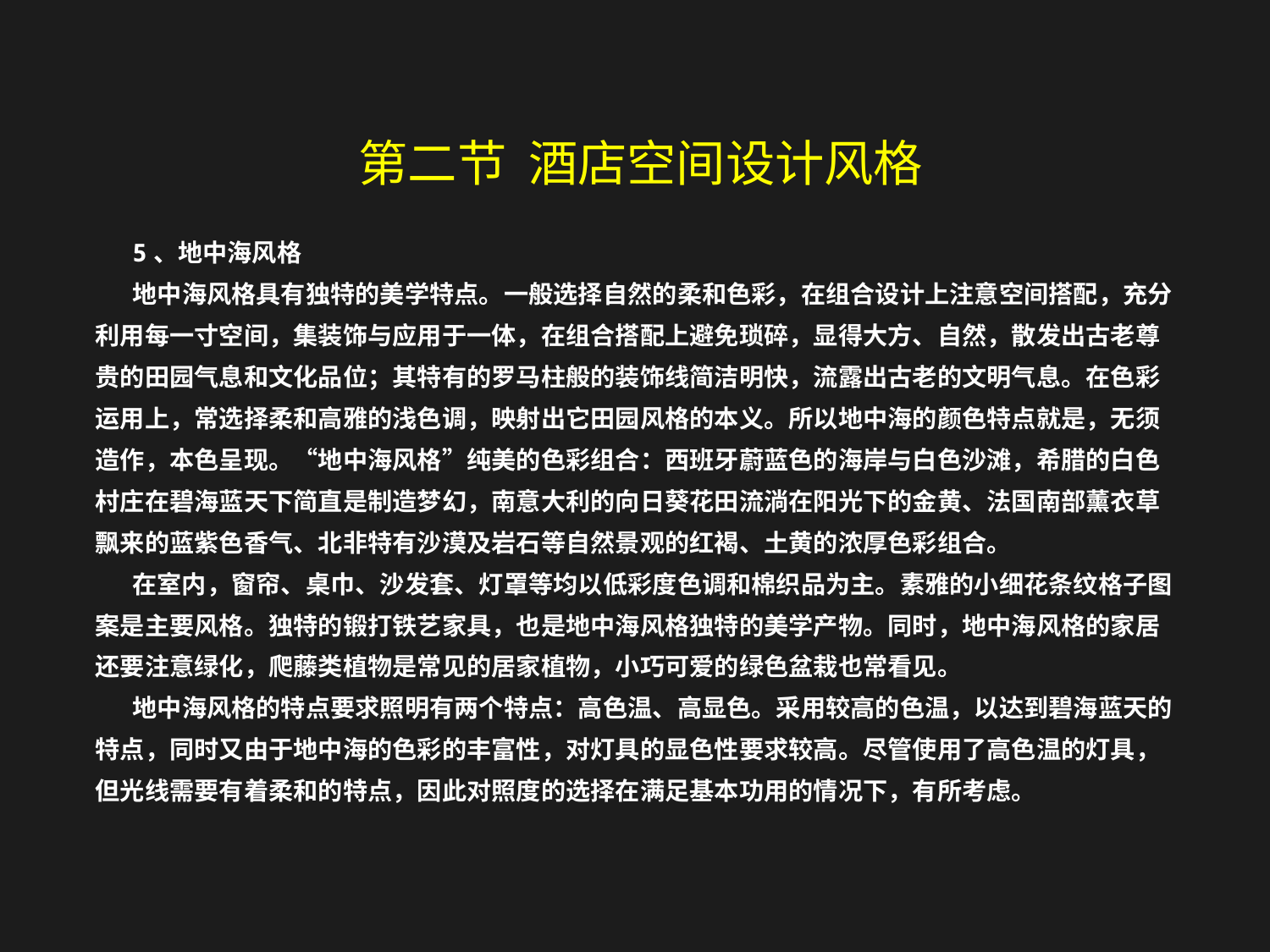

第二节  酒店空间设计风格
5、地中海风格
地中海风格具有独特的美学特点。一般选择自然的柔和色彩，在组合设计上注意空间搭配，充分利用每一寸空间，集装饰与应用于一体，在组合搭配上避免琐碎，显得大方、自然，散发出古老尊贵的田园气息和文化品位；其特有的罗马柱般的装饰线简洁明快，流露出古老的文明气息。在色彩运用上，常选择柔和高雅的浅色调，映射出它田园风格的本义。所以地中海的颜色特点就是，无须造作，本色呈现。“地中海风格”纯美的色彩组合：西班牙蔚蓝色的海岸与白色沙滩，希腊的白色村庄在碧海蓝天下简直是制造梦幻，南意大利的向日葵花田流淌在阳光下的金黄、法国南部薰衣草飘来的蓝紫色香气、北非特有沙漠及岩石等自然景观的红褐、土黄的浓厚色彩组合。
在室内，窗帘、桌巾、沙发套、灯罩等均以低彩度色调和棉织品为主。素雅的小细花条纹格子图案是主要风格。独特的锻打铁艺家具，也是地中海风格独特的美学产物。同时，地中海风格的家居还要注意绿化，爬藤类植物是常见的居家植物，小巧可爱的绿色盆栽也常看见。
地中海风格的特点要求照明有两个特点：高色温、高显色。采用较高的色温，以达到碧海蓝天的特点，同时又由于地中海的色彩的丰富性，对灯具的显色性要求较高。尽管使用了高色温的灯具，但光线需要有着柔和的特点，因此对照度的选择在满足基本功用的情况下，有所考虑。